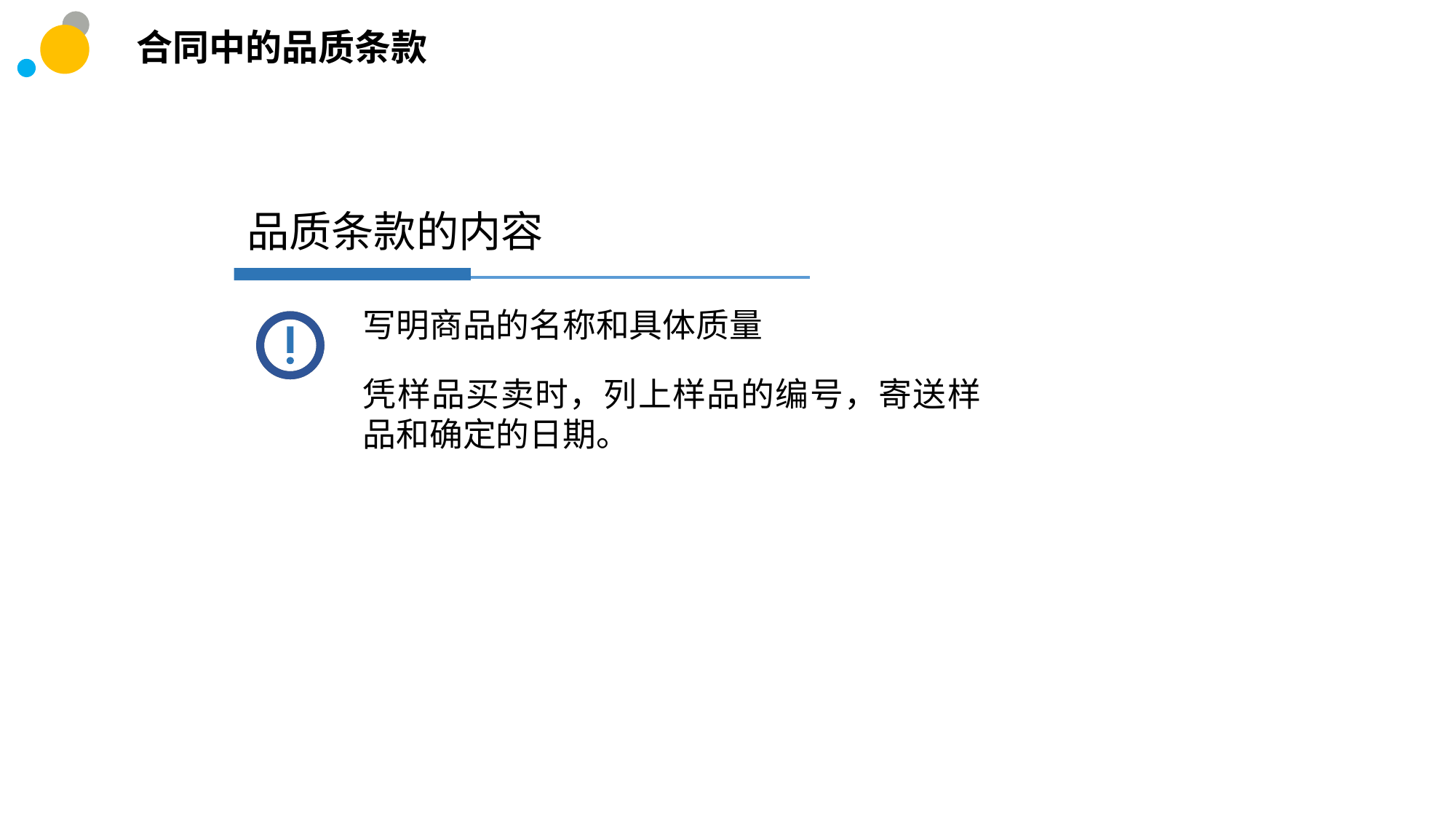

合同中的品质条款
品质条款的内容

写明商品的名称和具体质量

凭样品买卖时，列上样品的编号，寄送样品和确定的日期。